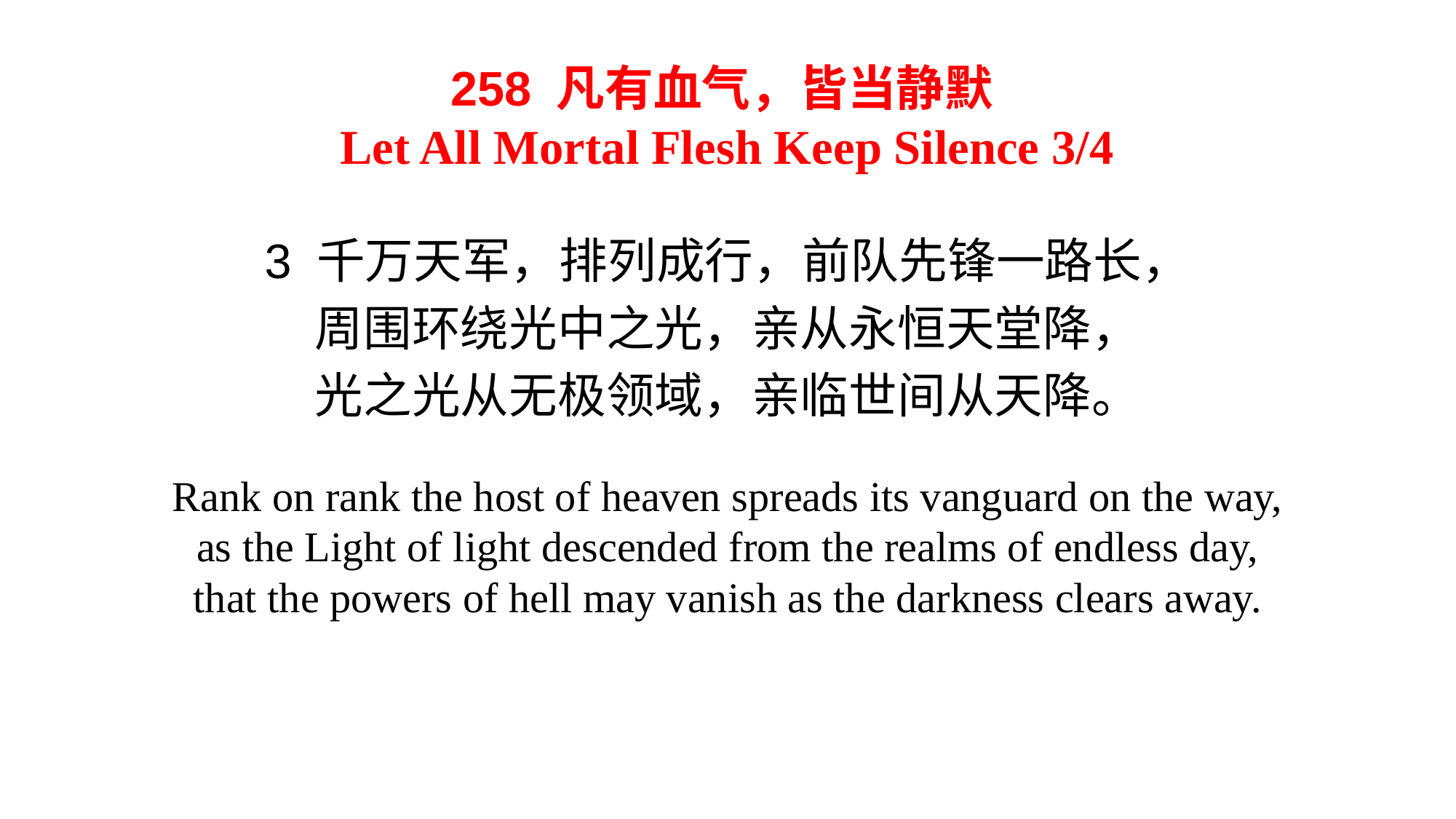

# 258 凡有血气，皆当静默 Let All Mortal Flesh Keep Silence 3/4
3 千万天军，排列成行，前队先锋一路长，
周围环绕光中之光，亲从永恒天堂降，
光之光从无极领域，亲临世间从天降。

Rank on rank the host of heaven spreads its vanguard on the way,
as the Light of light descended from the realms of endless day,
that the powers of hell may vanish as the darkness clears away.